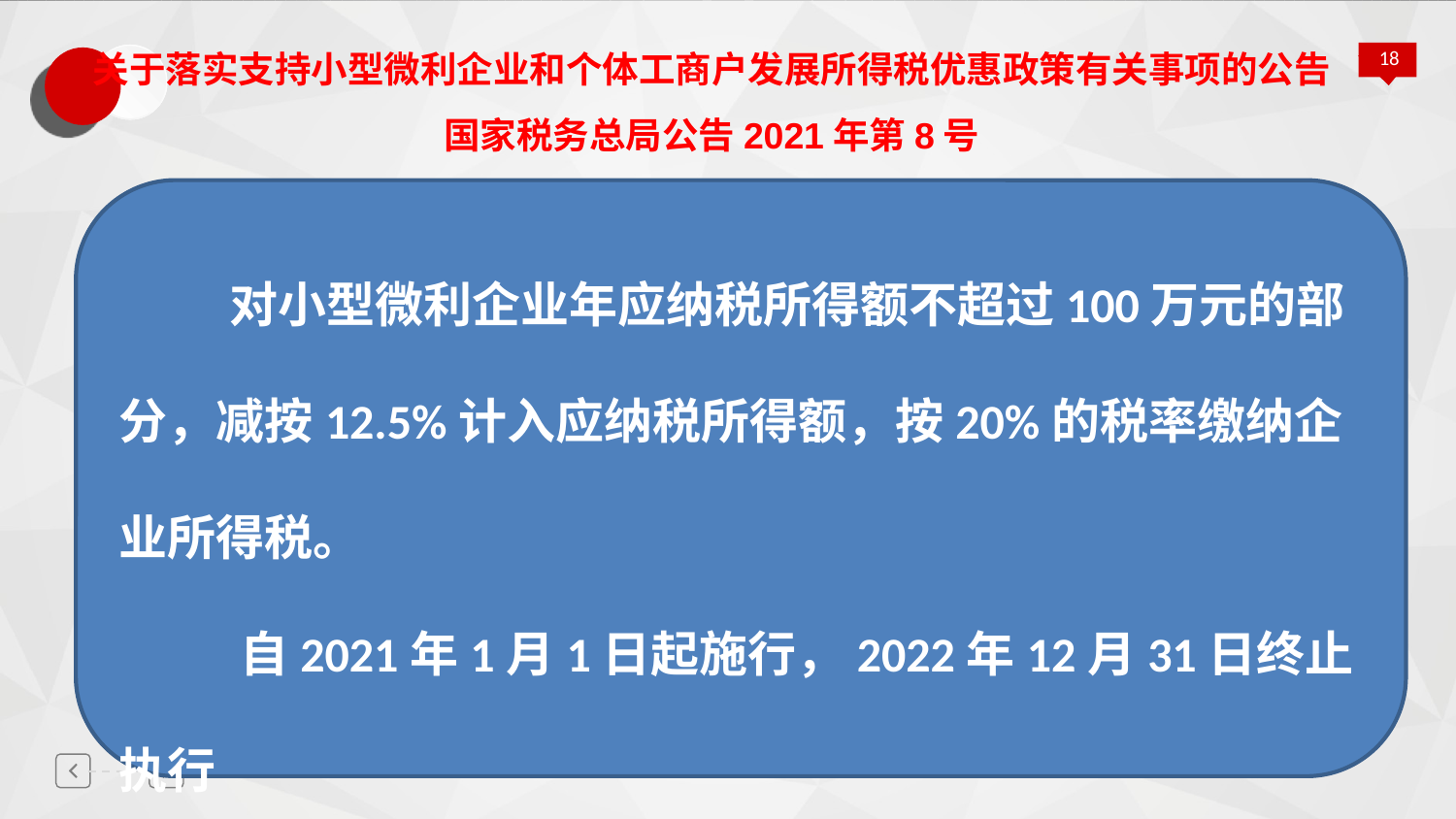

# 关于落实支持小型微利企业和个体工商户发展所得税优惠政策有关事项的公告 国家税务总局公告2021年第8号
         对小型微利企业年应纳税所得额不超过100万元的部分，减按12.5%计入应纳税所得额，按20%的税率缴纳企业所得税。
          自2021年1月1日起施行，2022年12月31日终止执行